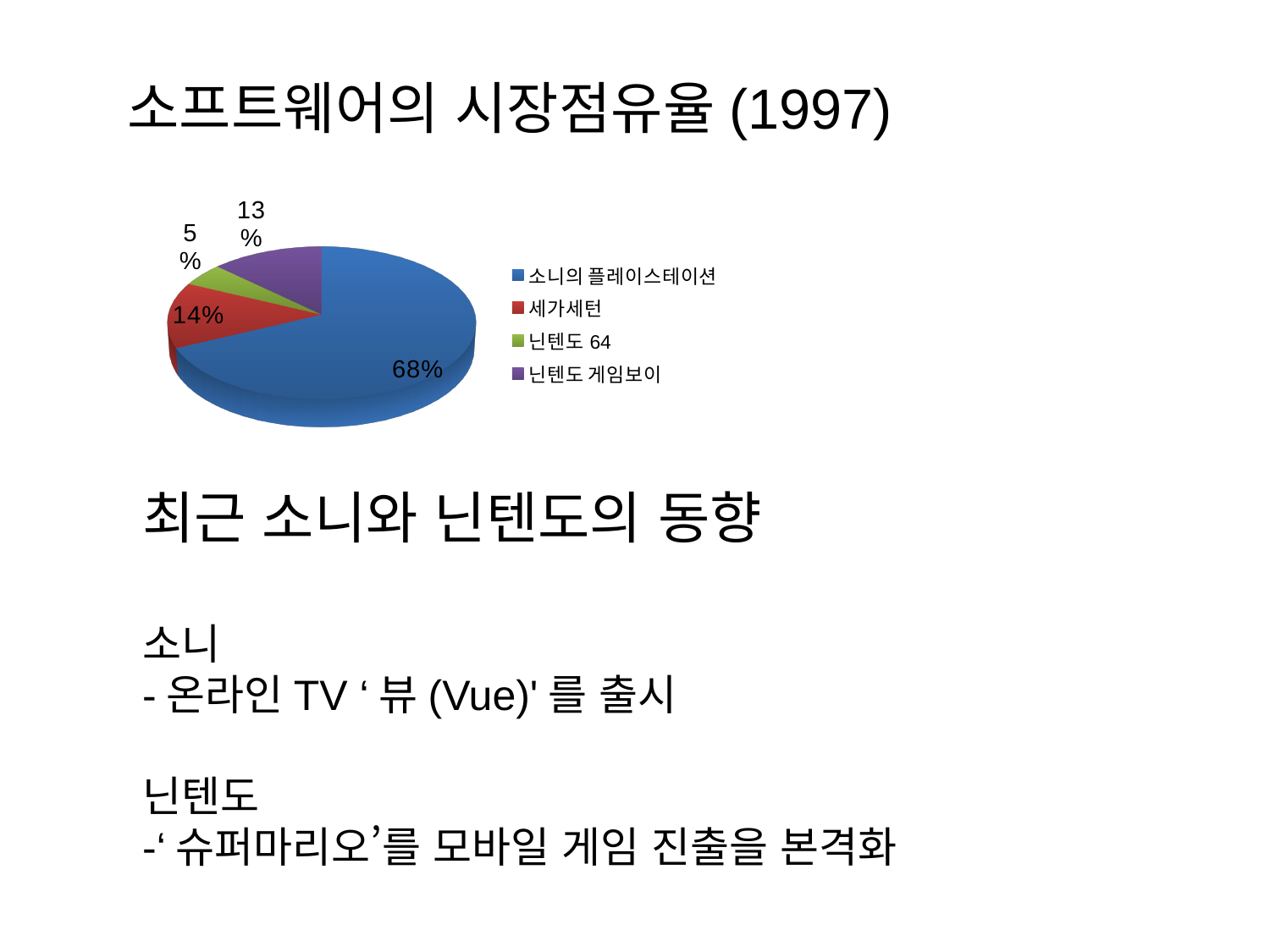

소프트웨어의 시장점유율(1997)

[unsupported chart]

최근 소니와 닌텐도의 동향

소니
-온라인TV ‘뷰(Vue)'를 출시

닌텐도
-‘슈퍼마리오’를 모바일 게임 진출을 본격화